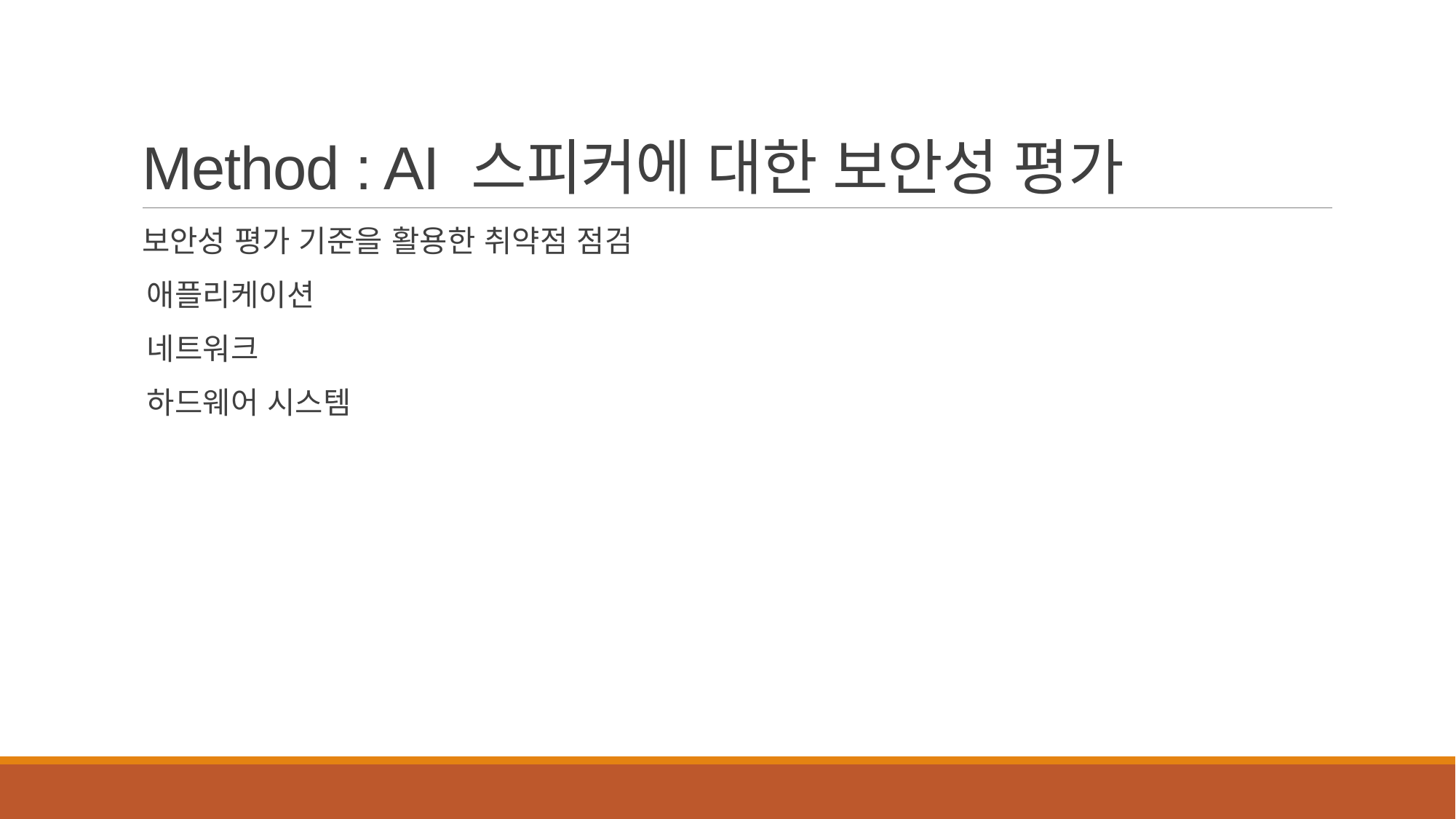

# Method : AI 스피커에 대한 보안성 평가
보안성 평가 기준을 활용한 취약점 점검
 애플리케이션
 네트워크
 하드웨어 시스템